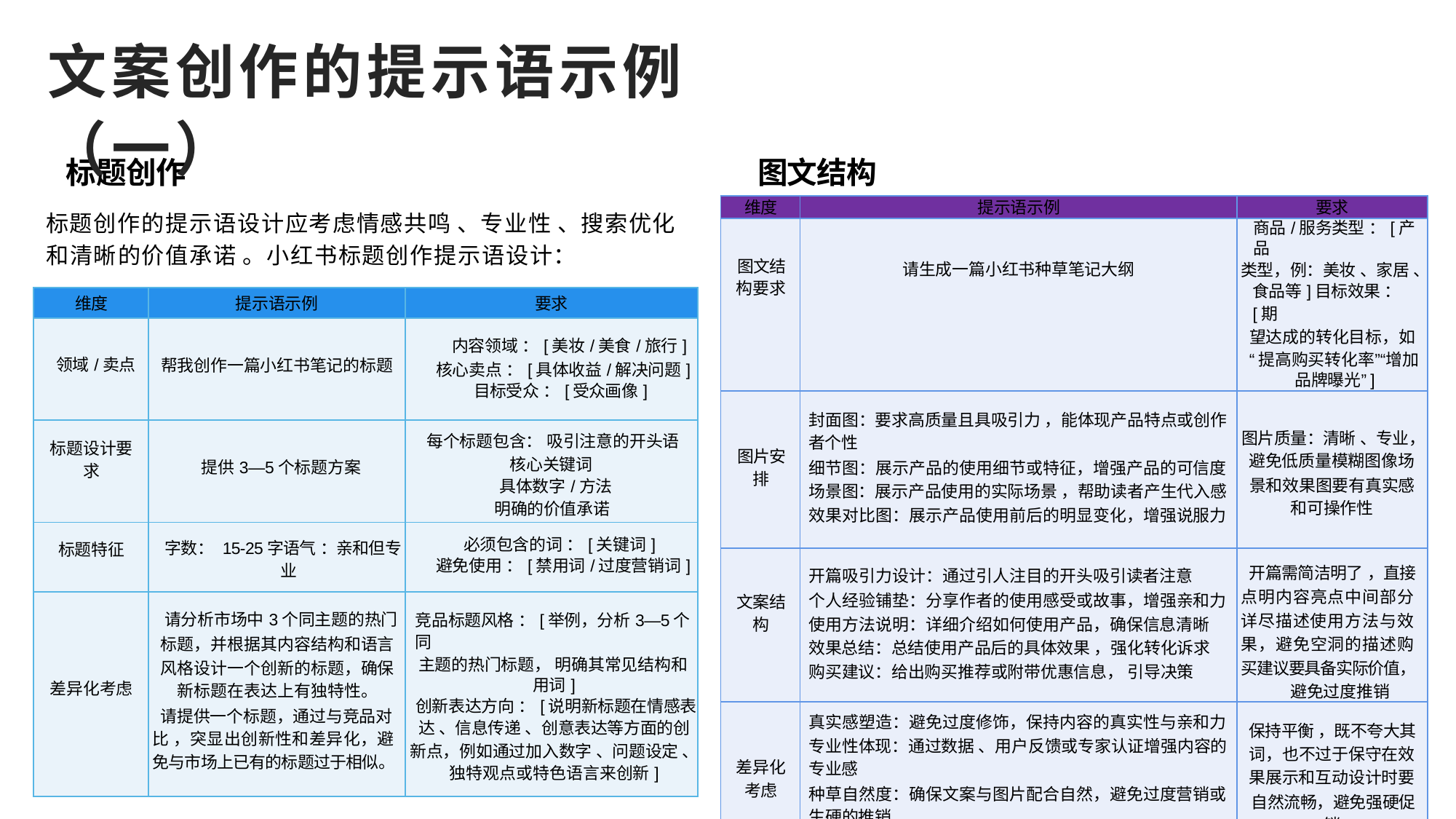

文案创作的提示语示例 （一）

图文结构

标题创作

标题创作的提示语设计应考虑情感共鸣 、专业性 、搜索优化 和清晰的价值承诺 。小红书标题创作提示语设计：
| 维度 | 提示语示例 | 要求 |
| --- | --- | --- |
| 图文结 构要求 | 请生成一篇小红书种草笔记大纲 | 商品/服务类型 ：[产品 类型，例：美妆 、家居 、 食品等]目标效果 ：[期 望达成的转化目标，如 “提高购买转化率”“增加 品牌曝光”] |
| 图片安 排 | 封面图：要求高质量且具吸引力 ，能体现产品特点或创作 者个性 细节图：展示产品的使用细节或特征，增强产品的可信度 场景图：展示产品使用的实际场景 ，帮助读者产生代入感 效果对比图：展示产品使用前后的明显变化，增强说服力 | 图片质量：清晰 、专业， 避免低质量模糊图像场 景和效果图要有真实感 和可操作性 |
| 文案结 构 | 开篇吸引力设计：通过引人注目的开头吸引读者注意 个人经验铺垫：分享作者的使用感受或故事，增强亲和力 使用方法说明：详细介绍如何使用产品，确保信息清晰 效果总结：总结使用产品后的具体效果 ，强化转化诉求 购买建议：给出购买推荐或附带优惠信息， 引导决策 | 开篇需简洁明了 ，直接 点明内容亮点中间部分 详尽描述使用方法与效 果，避免空洞的描述购 买建议要具备实际价值， 避免过度推销 |
| 差异化 考虑 | 真实感塑造：避免过度修饰，保持内容的真实性与亲和力 专业性体现：通过数据 、用户反馈或专家认证增强内容的 专业感 种草自然度：确保文案与图片配合自然，避免过度营销或 生硬的推销 互动引导设计：结尾部分需鼓励读者参与互动，例如评论 、 点赞或分享 | 保持平衡 ，既不夸大其 词，也不过于保守在效 果展示和互动设计时要 自然流畅，避免强硬促 销 |
| 维度 | 提示语示例 | 要求 |
| --- | --- | --- |
| 领域/卖点 | 帮我创作一篇小红书笔记的标题 | 内容领域 ：[美妆/美食/旅行] 核心卖点 ：[具体收益/解决问题] 目标受众 ：[受众画像] |
| 标题设计要 求 | 提供3—5个标题方案 | 每个标题包含： 吸引注意的开头语 核心关键词 具体数字/方法 明确的价值承诺 |
| 标题特征 | 字数： 15-25字语气 ：亲和但专 业 | 必须包含的词 ：[关键词] 避免使用 ：[禁用词/过度营销词] |
| 差异化考虑 | 请分析市场中3个同主题的热门 标题，并根据其内容结构和语言 风格设计一个创新的标题，确保 新标题在表达上有独特性。 请提供一个标题，通过与竞品对 比 ，突显出创新性和差异化，避 免与市场上已有的标题过于相似。 | 竞品标题风格 ：[举例，分析3—5个同 主题的热门标题， 明确其常见结构和 用词] 创新表达方向 ：[说明新标题在情感表 达 、信息传递 、创意表达等方面的创 新点，例如通过加入数字 、问题设定 、 独特观点或特色语言来创新] |